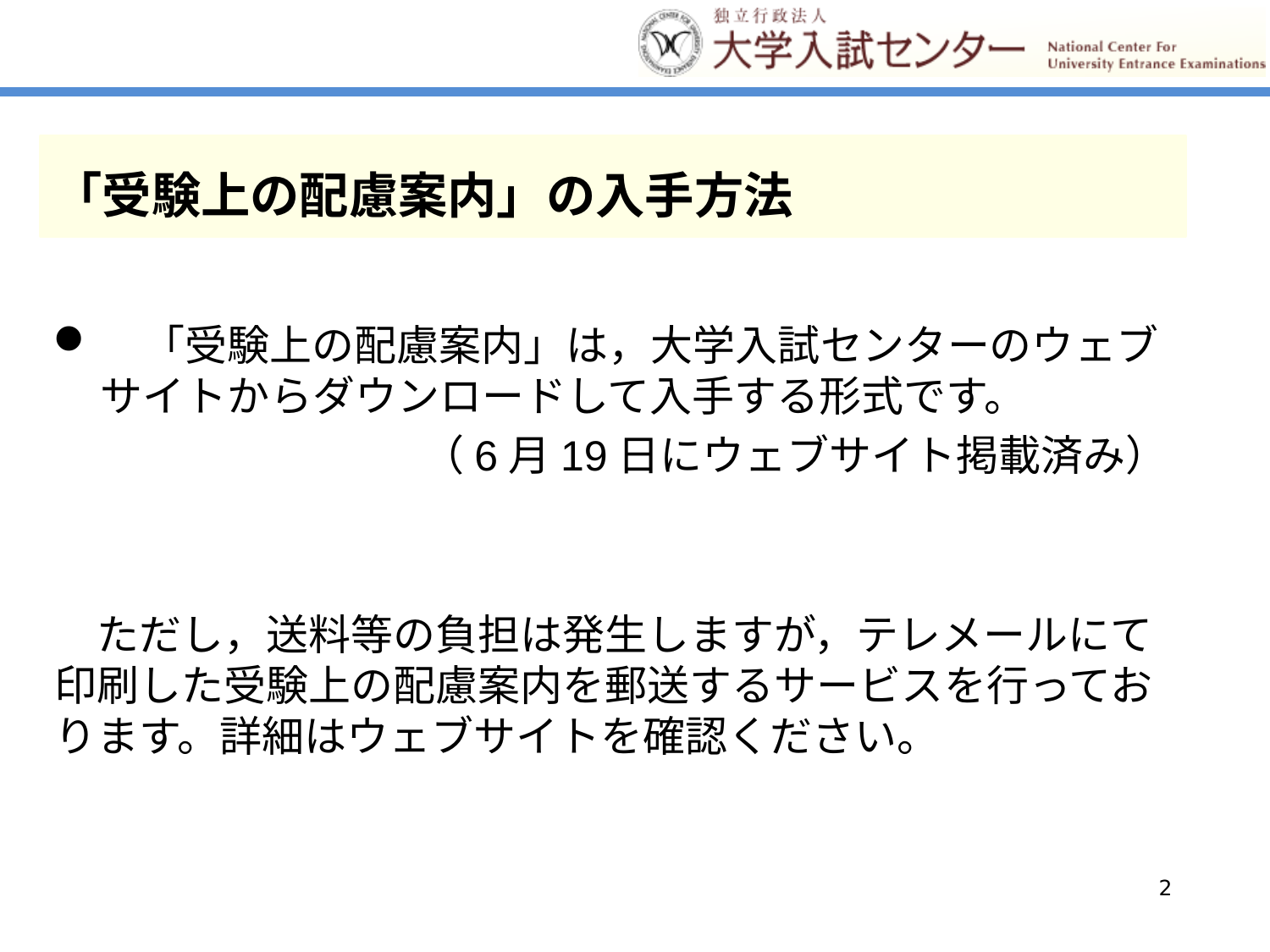

「受験上の配慮案内」の入手方法
　「受験上の配慮案内」は，大学入試センターのウェブサイトからダウンロードして入手する形式です。
　（6月19日にウェブサイト掲載済み）

　ただし，送料等の負担は発生しますが，テレメールにて印刷した受験上の配慮案内を郵送するサービスを行っております。詳細はウェブサイトを確認ください。

2